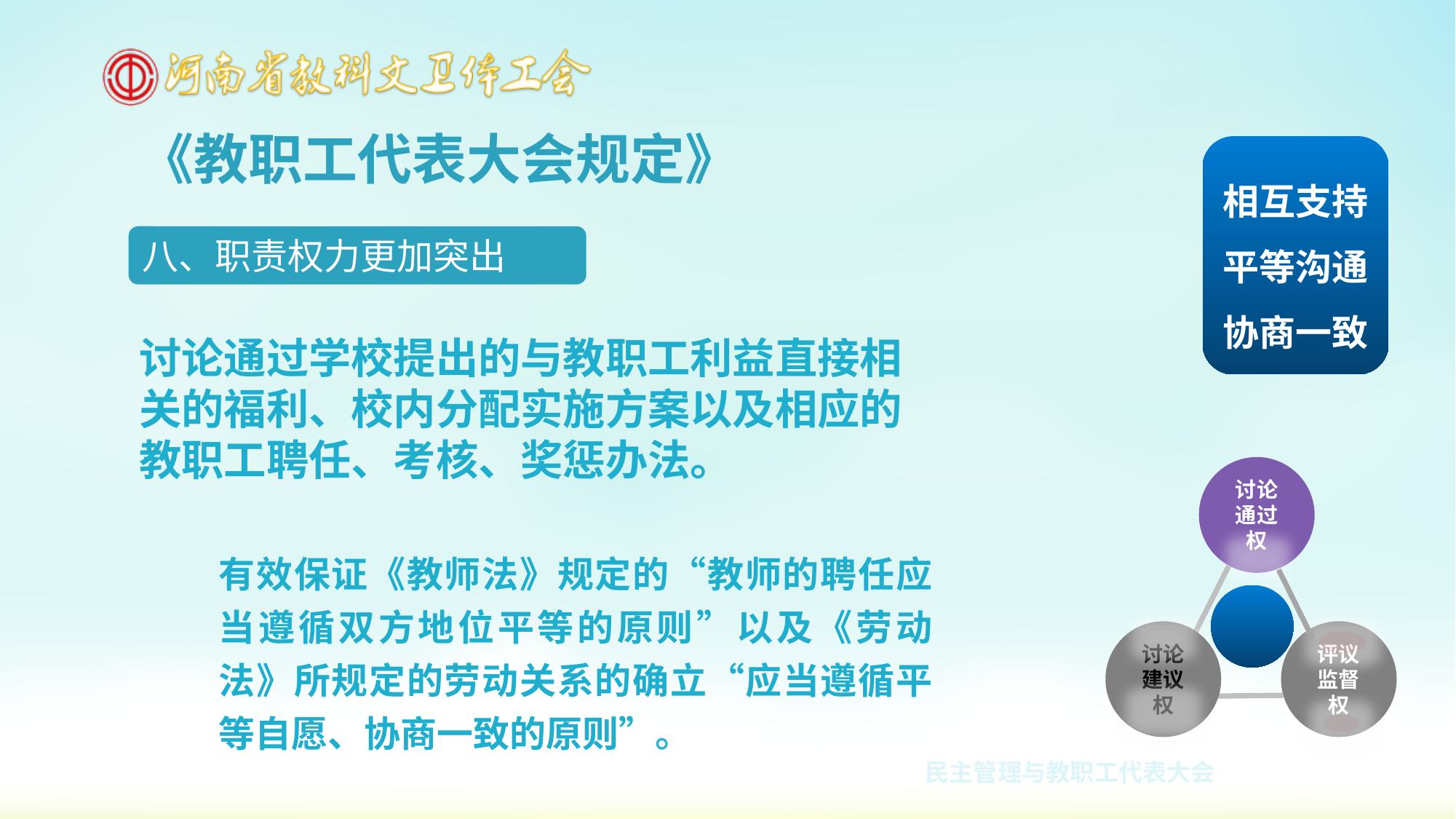

《教职工代表大会规定》
相互支持
平等沟通
协商一致
八、职责权力更加突出
讨论通过学校提出的与教职工利益直接相关的福利、校内分配实施方案以及相应的教职工聘任、考核、奖惩办法。
讨论通过权

讨论建议权

评议监督权

有效保证《教师法》规定的“教师的聘任应当遵循双方地位平等的原则”以及《劳动法》所规定的劳动关系的确立“应当遵循平等自愿、协商一致的原则”。